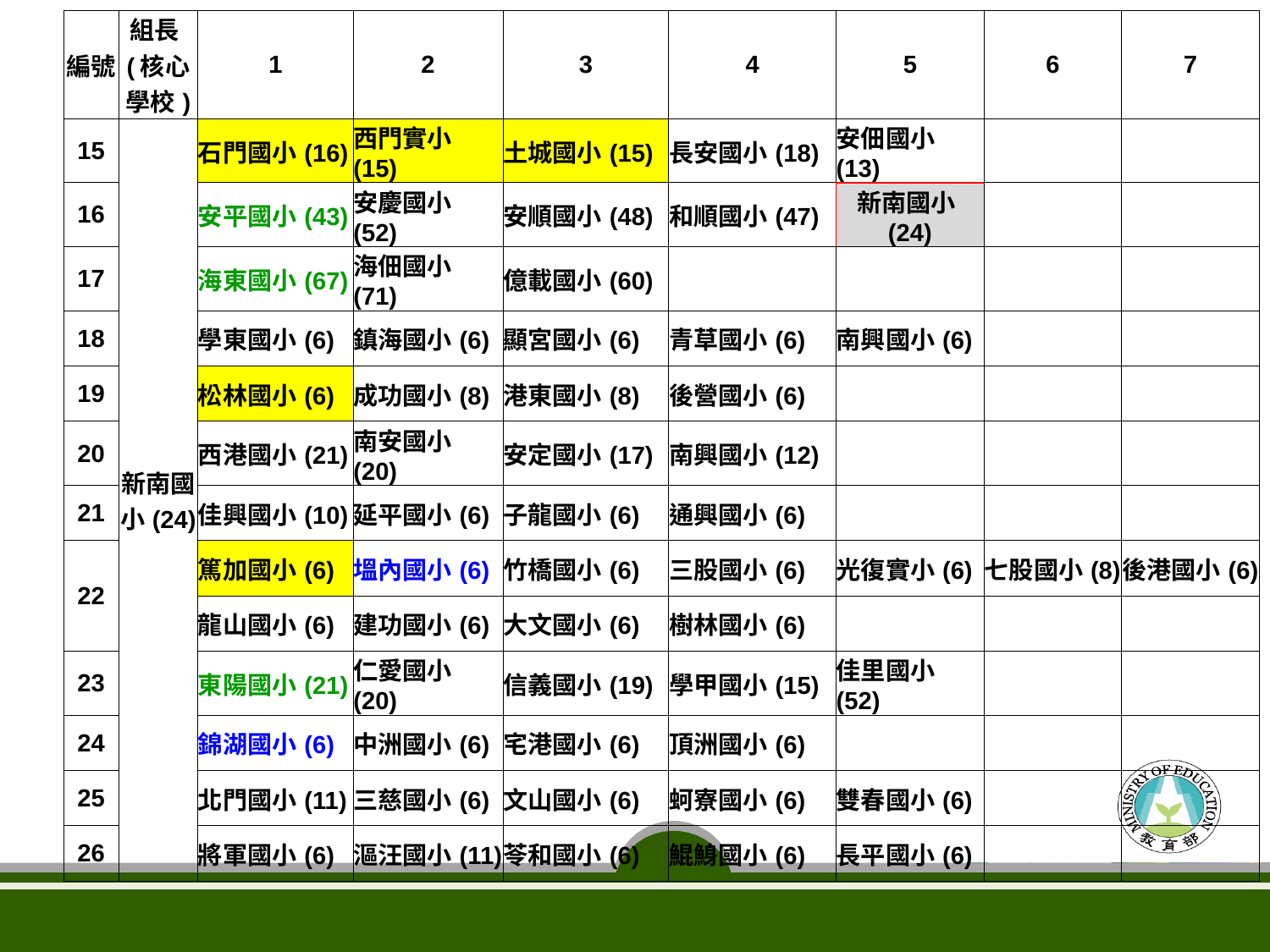

| 編號 | 組長(核心學校) | 1 | 2 | 3 | 4 | 5 | 6 | 7 |
| --- | --- | --- | --- | --- | --- | --- | --- | --- |
| 15 | 新南國小(24) | 石門國小(16) | 西門實小(15) | 土城國小(15) | 長安國小(18) | 安佃國小(13) |  |  |
| 16 |  | 安平國小(43) | 安慶國小(52) | 安順國小(48) | 和順國小(47) | 新南國小(24) |  |  |
| 17 |  | 海東國小(67) | 海佃國小(71) | 億載國小(60) |  |  |  |  |
| 18 |  | 學東國小(6) | 鎮海國小(6) | 顯宮國小(6) | 青草國小(6) | 南興國小(6) |  |  |
| 19 |  | 松林國小(6) | 成功國小(8) | 港東國小(8) | 後營國小(6) |  |  |  |
| 20 |  | 西港國小(21) | 南安國小(20) | 安定國小(17) | 南興國小(12) |  |  |  |
| 21 |  | 佳興國小(10) | 延平國小(6) | 子龍國小(6) | 通興國小(6) |  |  |  |
| 22 |  | 篤加國小(6) | 塭內國小(6) | 竹橋國小(6) | 三股國小(6) | 光復實小(6) | 七股國小(8) | 後港國小(6) |
|  |  | 龍山國小(6) | 建功國小(6) | 大文國小(6) | 樹林國小(6) |  |  |  |
| 23 |  | 東陽國小(21) | 仁愛國小(20) | 信義國小(19) | 學甲國小(15) | 佳里國小(52) |  |  |
| 24 |  | 錦湖國小(6) | 中洲國小(6) | 宅港國小(6) | 頂洲國小(6) |  |  |  |
| 25 |  | 北門國小(11) | 三慈國小(6) | 文山國小(6) | 蚵寮國小(6) | 雙春國小(6) |  |  |
| 26 |  | 將軍國小(6) | 漚汪國小(11) | 苓和國小(6) | 鯤鯓國小(6) | 長平國小(6) |  |  |